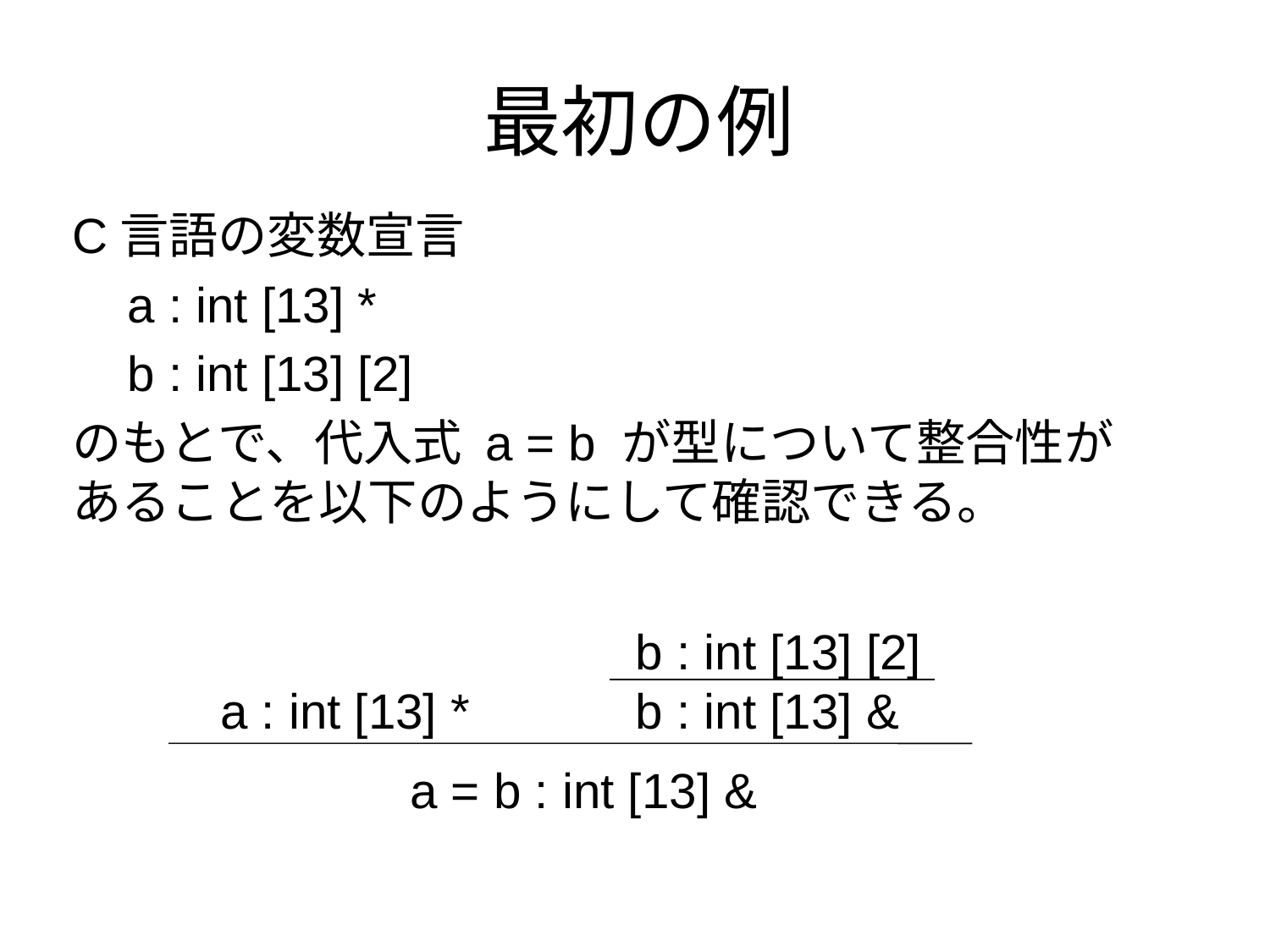

# 最初の例
C言語の変数宣言
    a : int [13] *
    b : int [13] [2]
のもとで、代入式 a = b が型について整合性があることを以下のようにして確認できる。
 b : int [13] [2]
 b : int [13] &
 a : int [13] *
 a = b : int [13] &